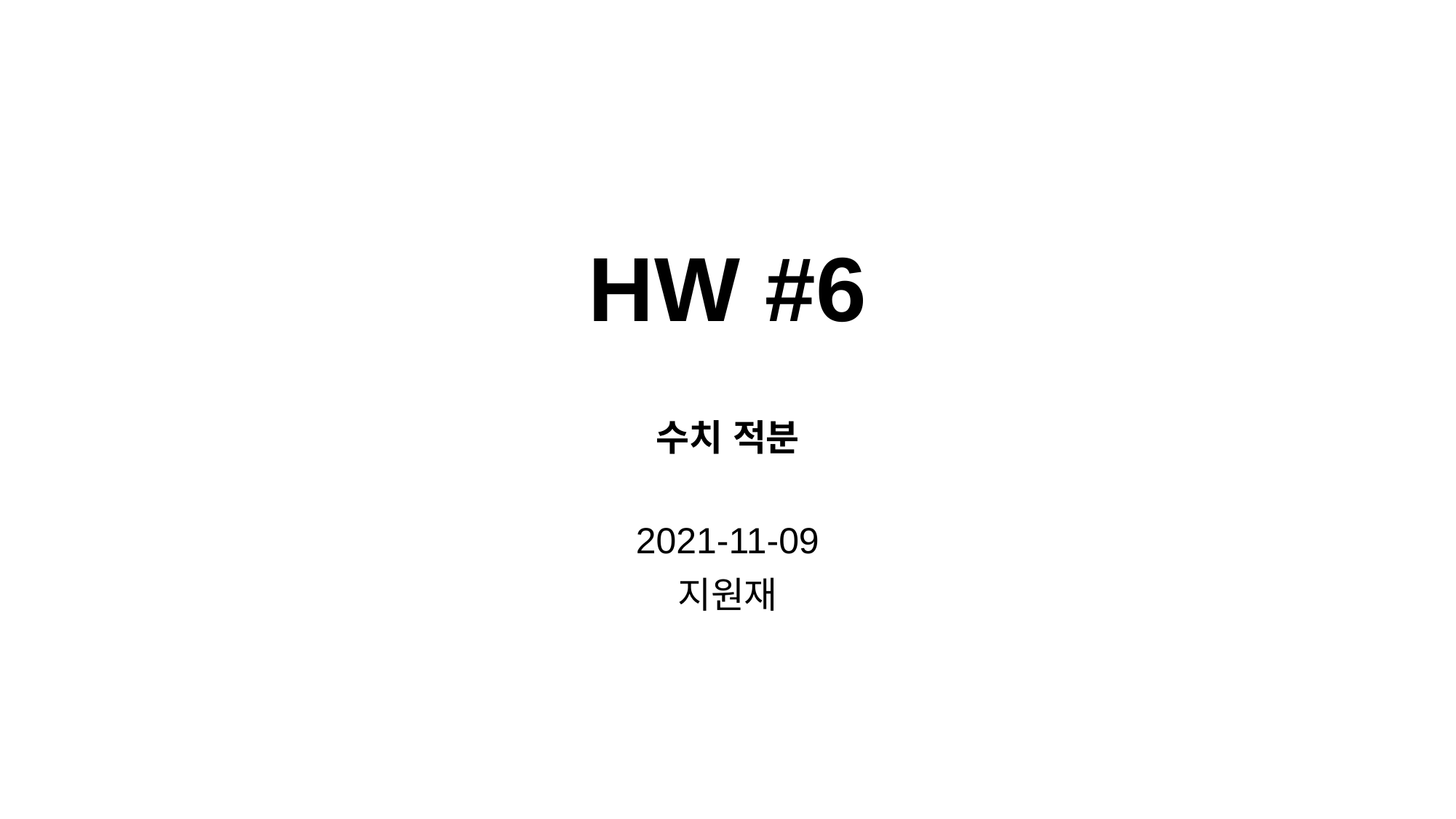

# HW #6
수치 적분
2021-11-09
지원재